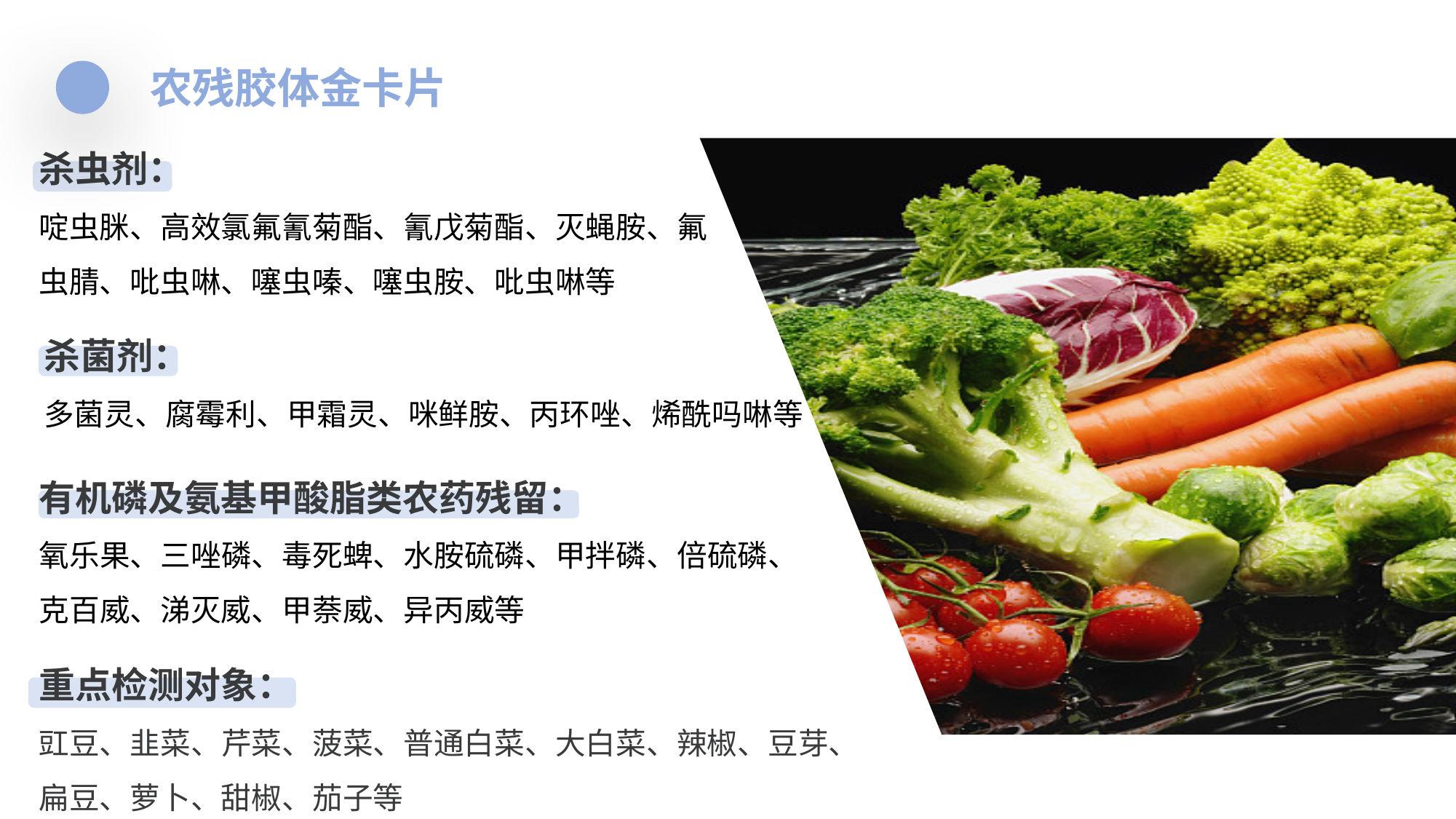

农残胶体金卡片

杀虫剂：
啶虫脒、高效氯氟氰菊酯、氰戊菊酯、灭蝇胺、氟虫腈、吡虫啉、噻虫嗪、噻虫胺、吡虫啉等

杀菌剂：
多菌灵、腐霉利、甲霜灵、咪鲜胺、丙环唑、烯酰吗啉等

有机磷及氨基甲酸脂类农药残留：
氧乐果、三唑磷、毒死蜱、水胺硫磷、甲拌磷、倍硫磷、克百威、涕灭威、甲萘威、异丙威等

重点检测对象：
豇豆、韭菜、芹菜、菠菜、普通白菜、大白菜、辣椒、豆芽、扁豆、萝卜、甜椒、茄子等